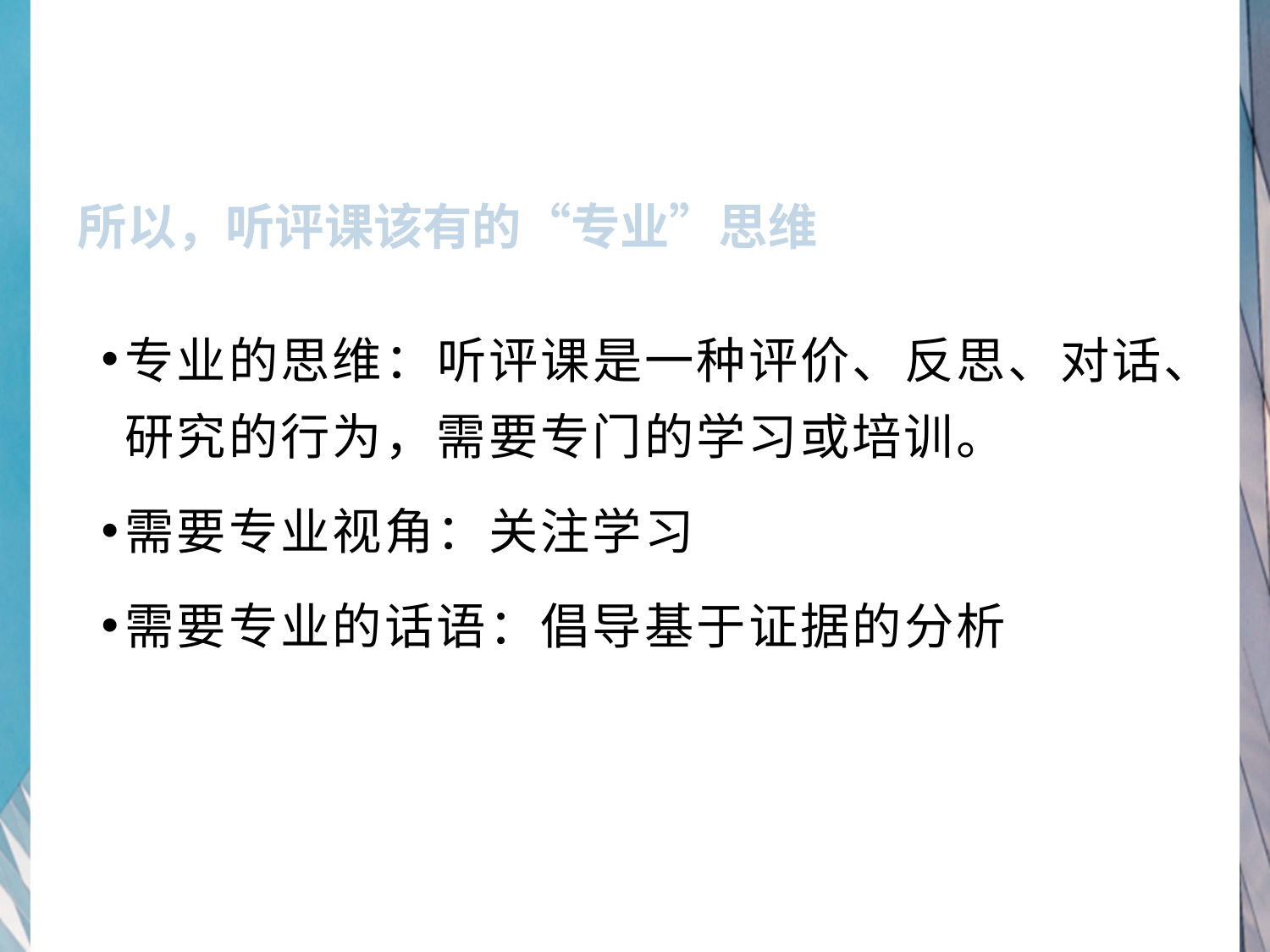

# 所以，听评课该有的“专业”思维
专业的思维：听评课是一种评价、反思、对话、研究的行为，需要专门的学习或培训。
需要专业视角：关注学习
需要专业的话语：倡导基于证据的分析